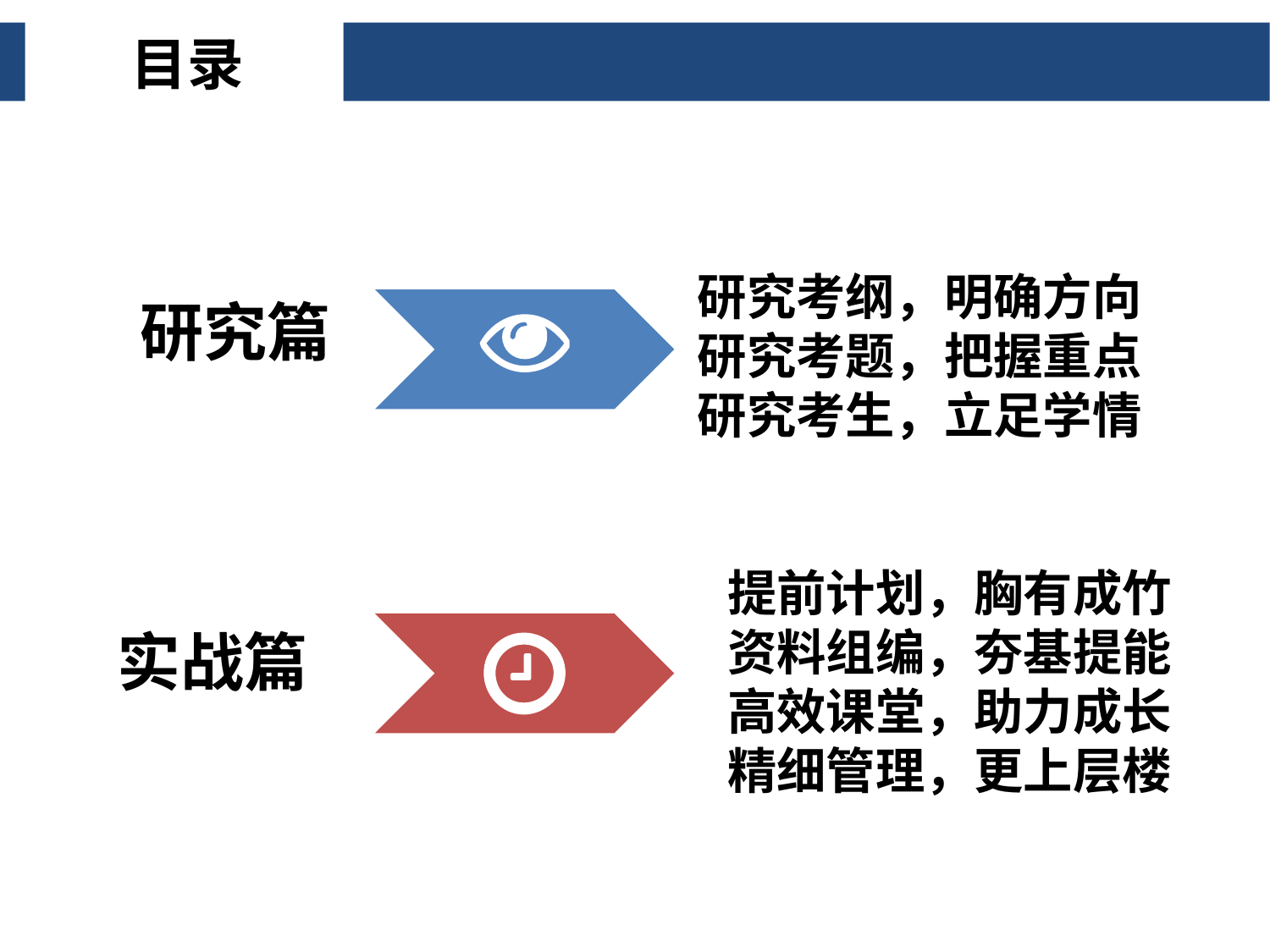

目录
研究考纲，明确方向
研究考题，把握重点
研究考生，立足学情

    研究篇

提前计划，胸有成竹
资料组编，夯基提能
高效课堂，助力成长
精细管理，更上层楼

实战篇